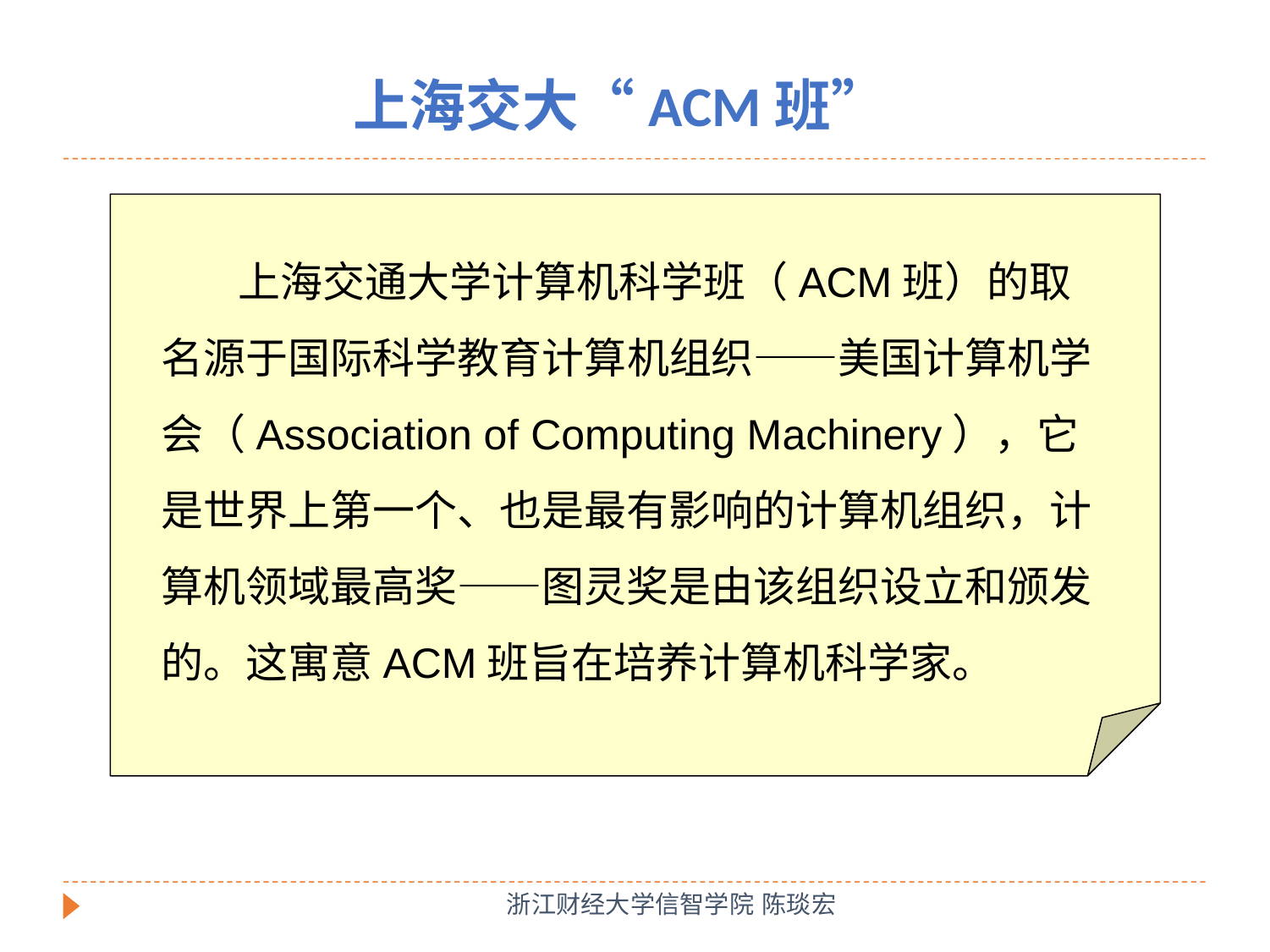

上海交大“ACM班”

       上海交通大学计算机科学班（ACM班）的取名源于国际科学教育计算机组织——美国计算机学会（Association of Computing Machinery），它是世界上第一个、也是最有影响的计算机组织，计算机领域最高奖——图灵奖是由该组织设立和颁发的。这寓意ACM班旨在培养计算机科学家。
浙江财经大学信智学院 陈琰宏
15